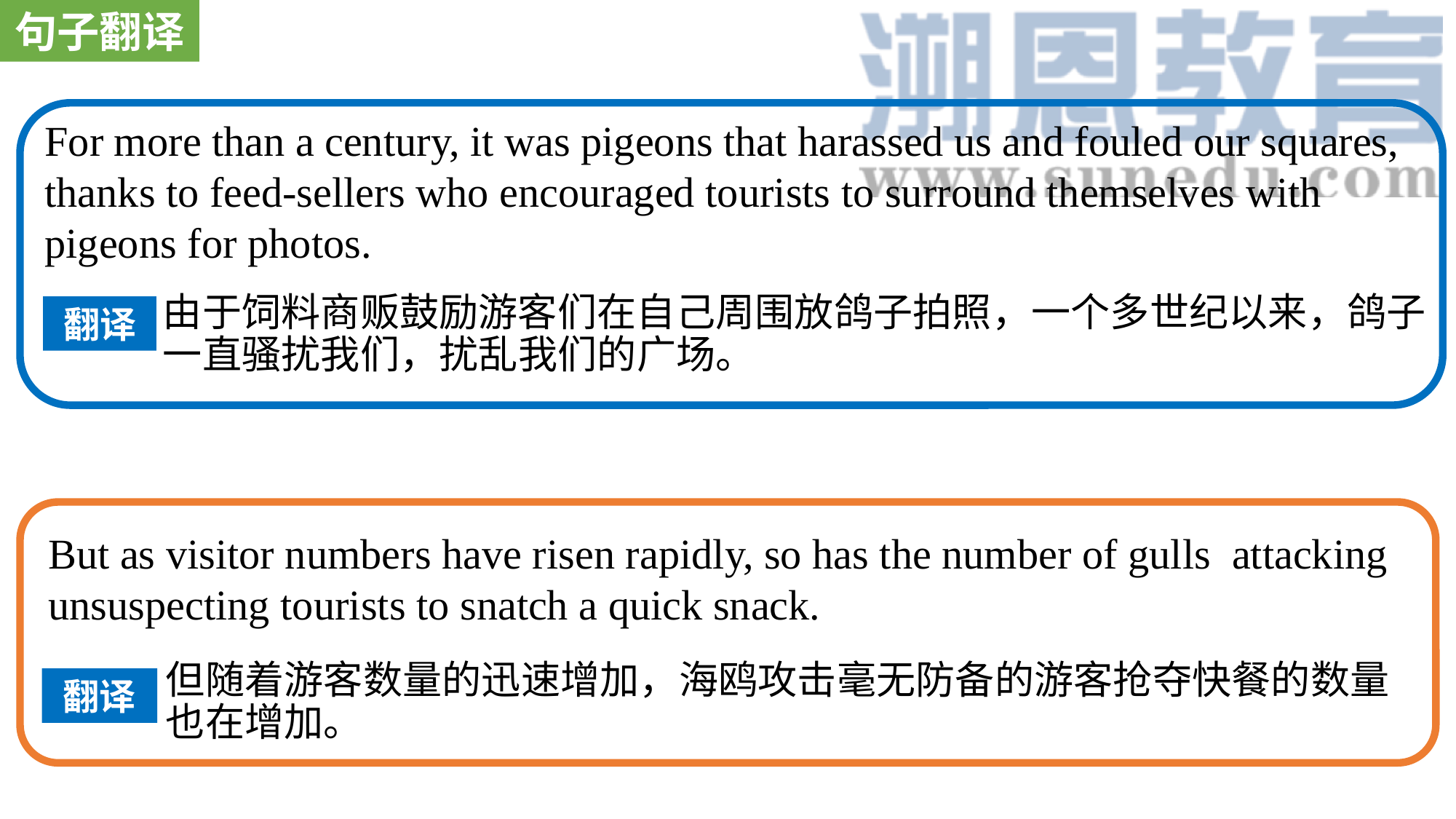

句子翻译

For more than a century, it was pigeons that harassed us and fouled our squares, thanks to feed-sellers who encouraged tourists to surround themselves with pigeons for photos.
由于饲料商贩鼓励游客们在自己周围放鸽子拍照，一个多世纪以来，鸽子一直骚扰我们，扰乱我们的广场。
翻译

But as visitor numbers have risen rapidly, so has the number of gulls  attacking unsuspecting tourists to snatch a quick snack.
但随着游客数量的迅速增加，海鸥攻击毫无防备的游客抢夺快餐的数量也在增加。
翻译